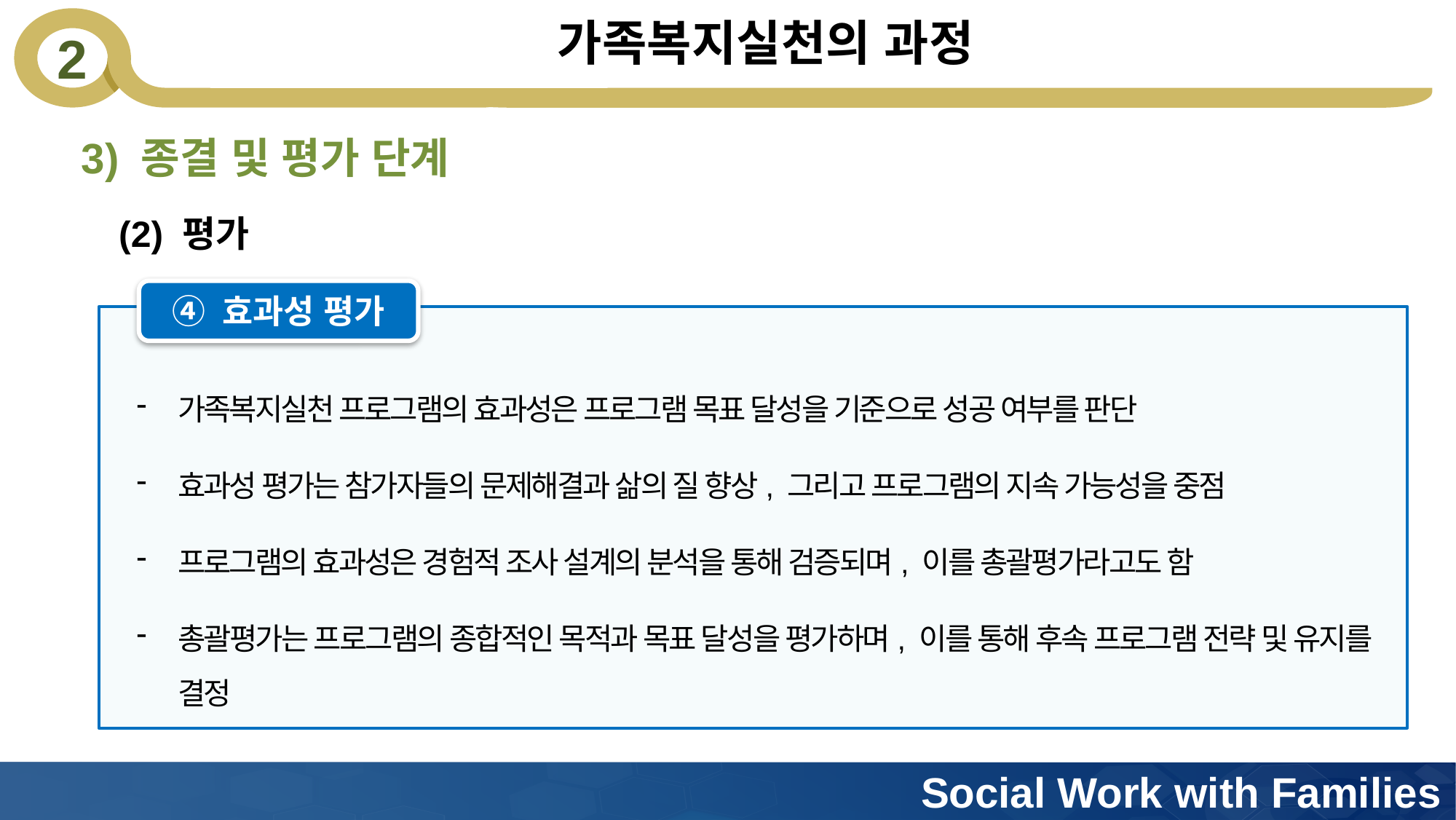

# 가족복지실천의 과정
3) 종결 및 평가 단계
(2) 평가

④ 효과성 평가

가족복지실천 프로그램의 효과성은 프로그램 목표 달성을 기준으로 성공 여부를 판단

효과성 평가는 참가자들의 문제해결과 삶의 질 향상, 그리고 프로그램의 지속 가능성을 중점

프로그램의 효과성은 경험적 조사 설계의 분석을 통해 검증되며, 이를 총괄평가라고도 함

총괄평가는 프로그램의 종합적인 목적과 목표 달성을 평가하며, 이를 통해 후속 프로그램 전략 및 유지를 결정